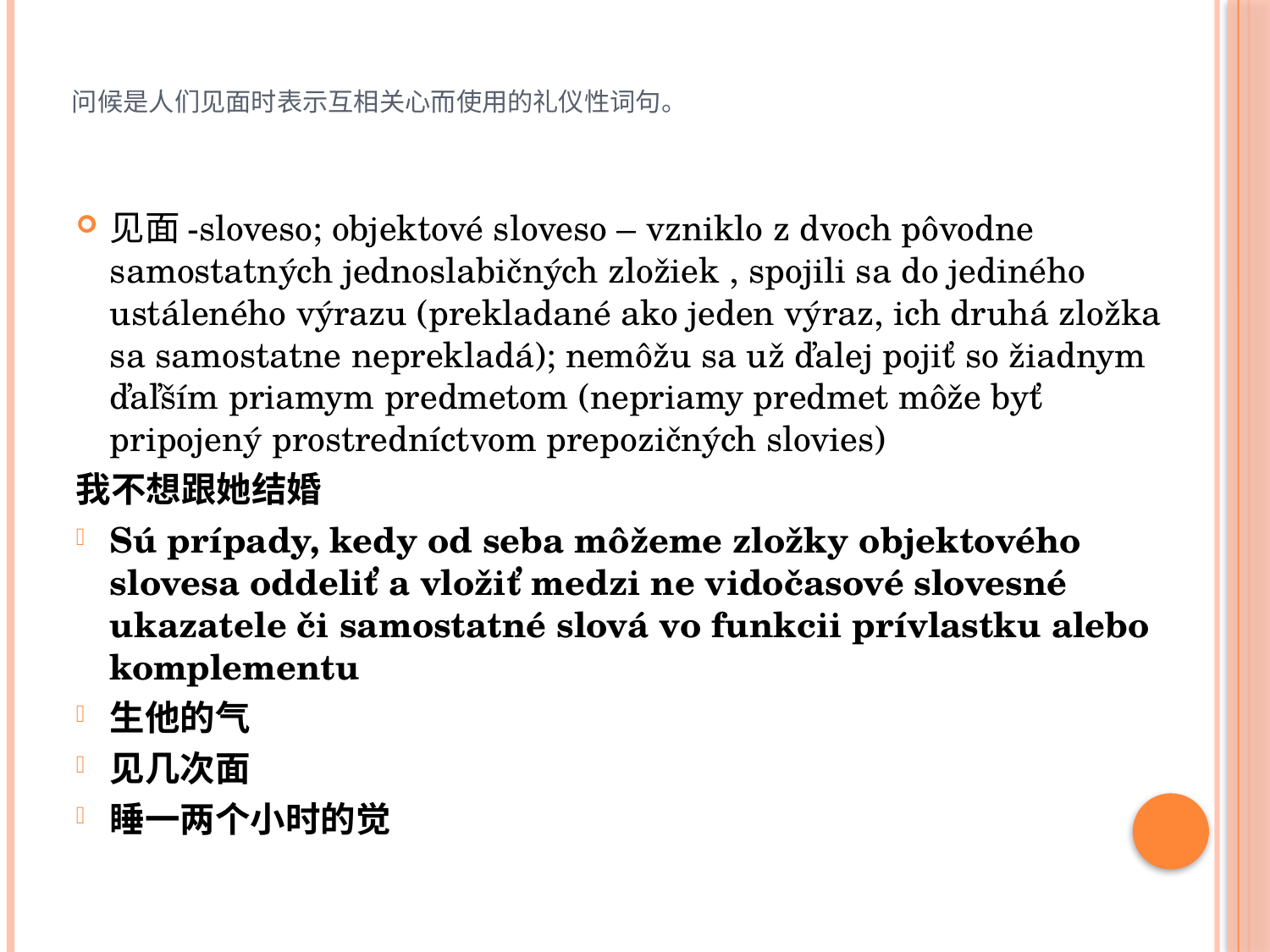

# 问候是人们见面时表示互相关心而使用的礼仪性词句。

见面-sloveso; objektové sloveso – vzniklo z dvoch pôvodne samostatných jednoslabičných zložiek , spojili sa do jediného ustáleného výrazu (prekladané ako jeden výraz, ich druhá zložka sa samostatne neprekladá); nemôžu sa už ďalej pojiť so žiadnym ďaľším priamym predmetom (nepriamy predmet môže byť pripojený prostredníctvom prepozičných slovies)
我不想跟她结婚
Sú prípady, kedy od seba môžeme zložky objektového slovesa oddeliť a vložiť medzi ne vidočasové slovesné ukazatele či samostatné slová vo funkcii prívlastku alebo komplementu
生他的气
见几次面
睡一两个小时的觉